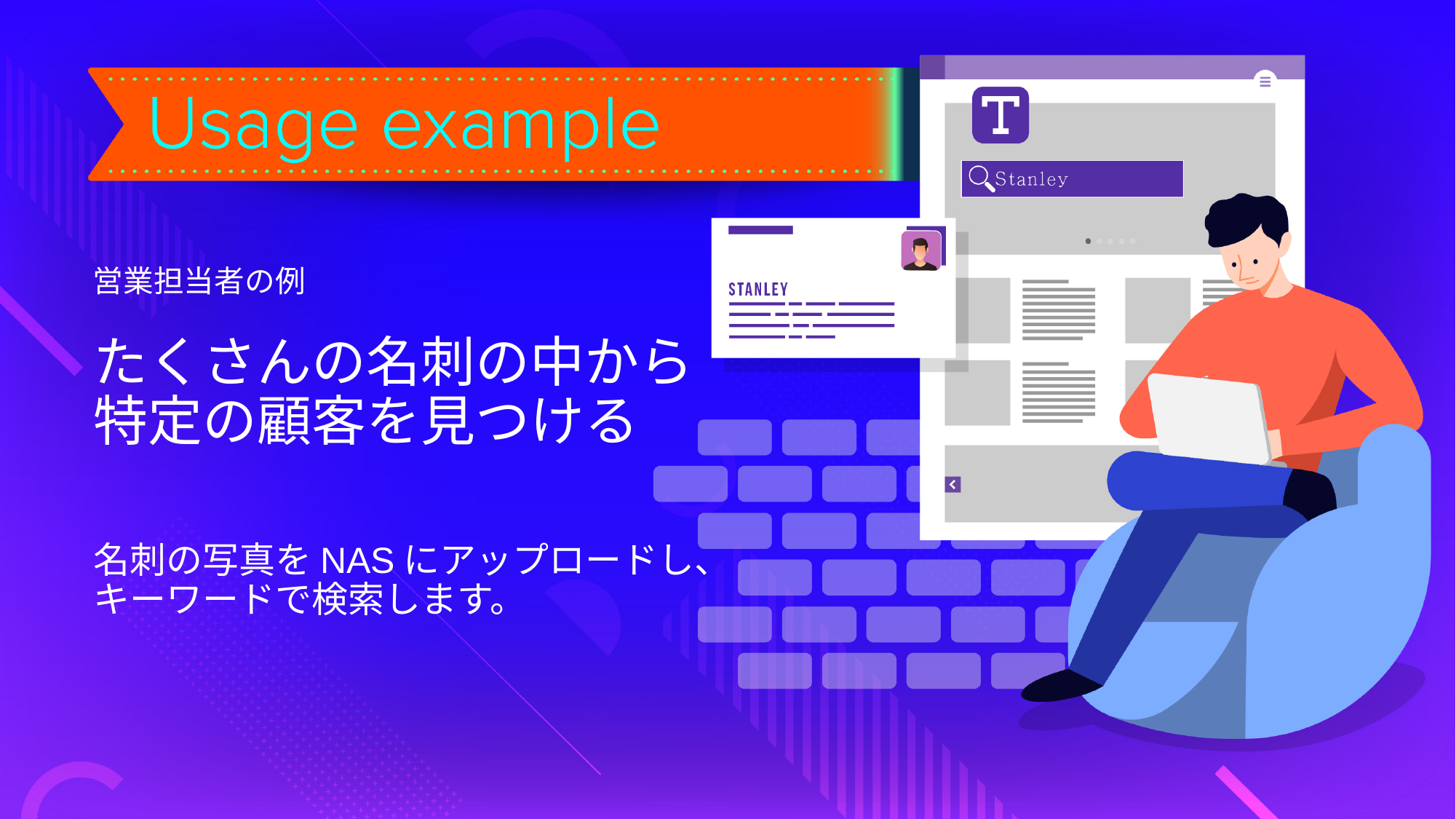

営業担当者の例
たくさんの名刺の中から特定の顧客を見つける

名刺の写真をNASにアップロードし、キーワードで検索します。